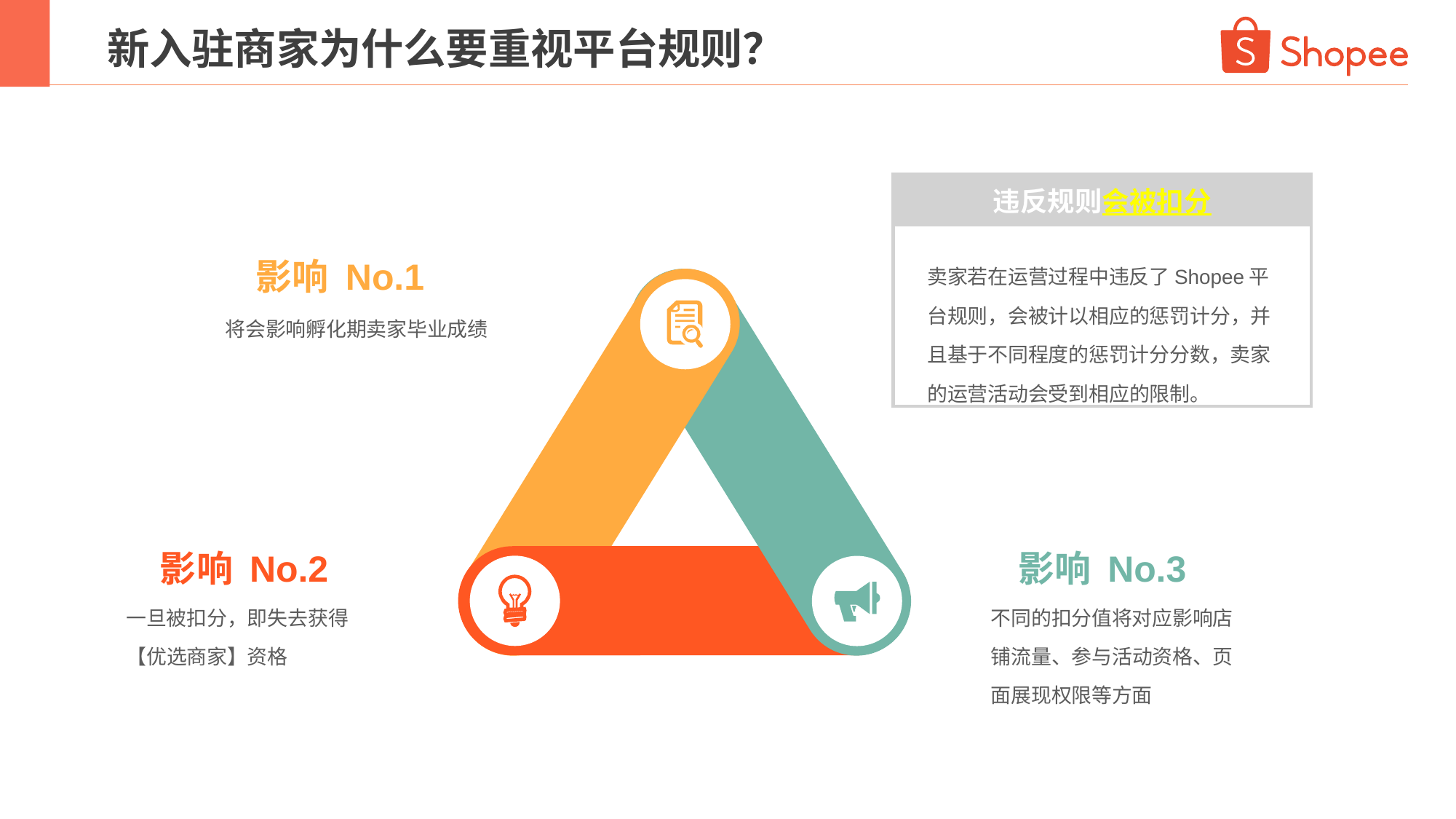

新入驻商家为什么要重视平台规则？

违反规则会被扣分
卖家若在运营过程中违反了Shopee平台规则，会被计以相应的惩罚计分，并且基于不同程度的惩罚计分分数，卖家的运营活动会受到相应的限制。
影响 No.1

将会影响孵化期卖家毕业成绩

影响 No.2
影响 No.3

一旦被扣分，即失去获得【优选商家】资格
不同的扣分值将对应影响店铺流量、参与活动资格、页面展现权限等方面